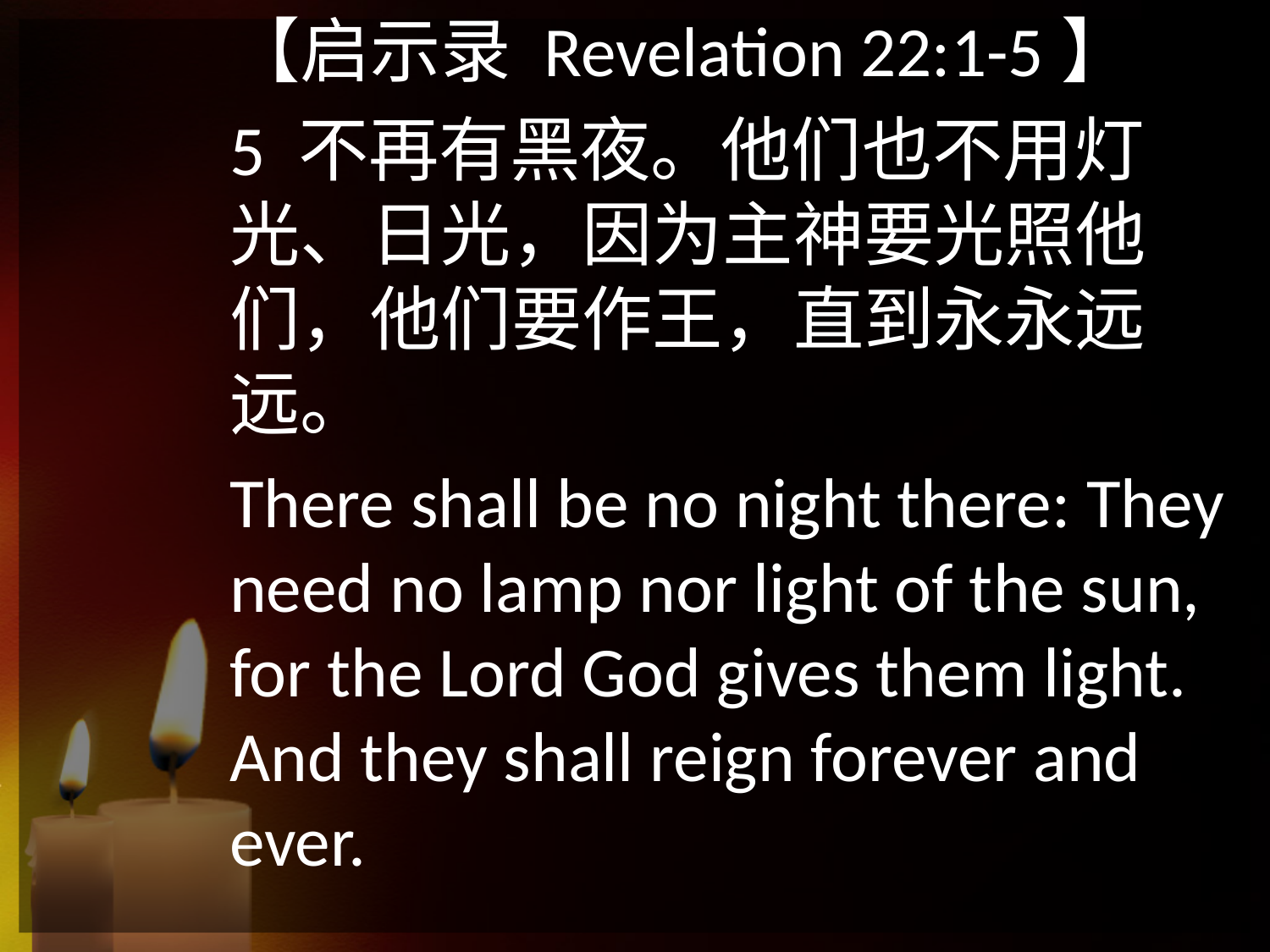

【启示录 Revelation 22:1-5】
5 不再有黑夜。他们也不用灯光、日光，因为主神要光照他们，他们要作王，直到永永远远。
There shall be no night there: They need no lamp nor light of the sun, for the Lord God gives them light. And they shall reign forever and ever.